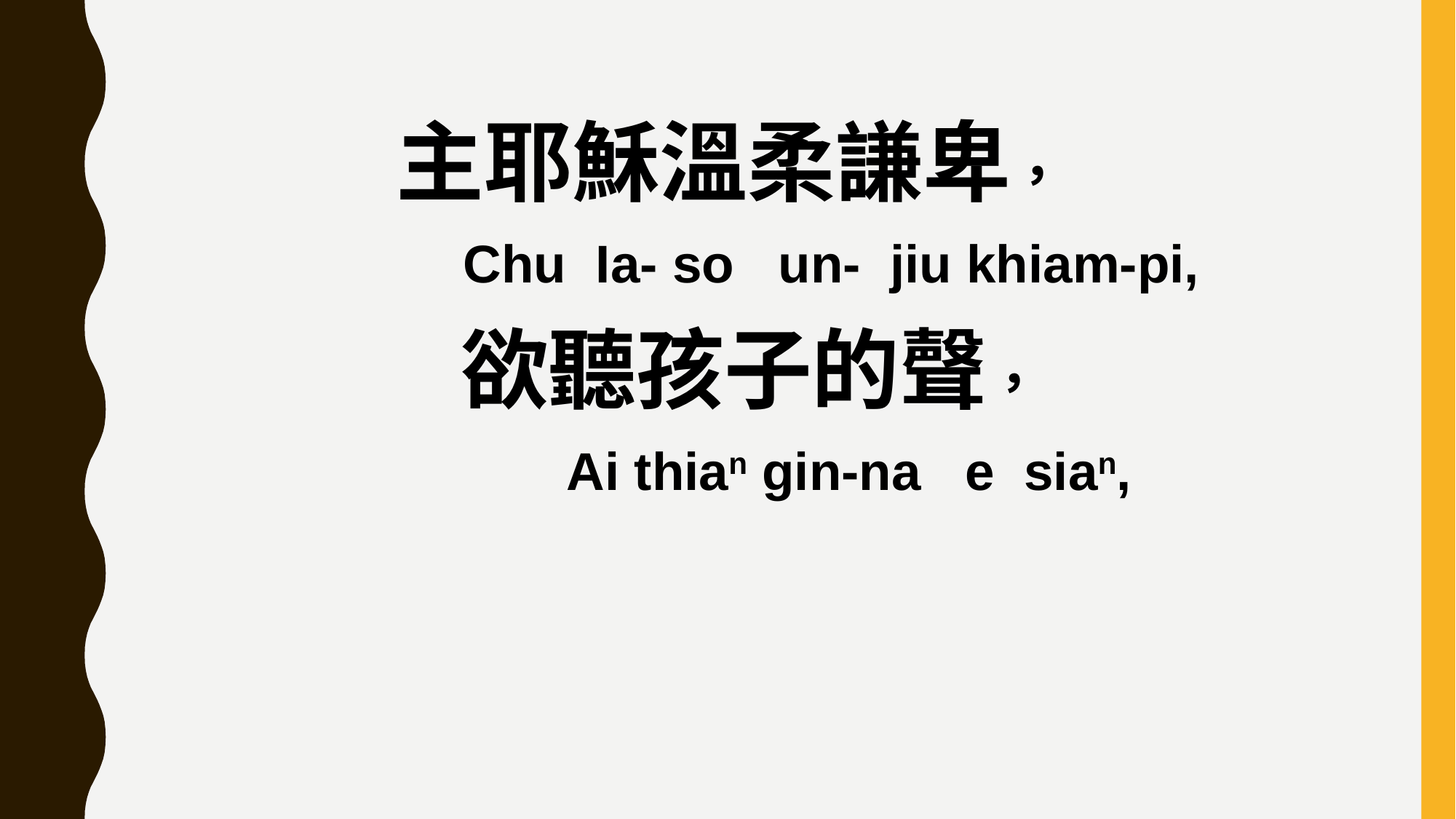

主耶穌溫柔謙卑，
                  Chu  Ia- so   un-  jiu khiam-pi,
 欲聽孩子的聲，
                         Ai thian gin-na   e  sian,